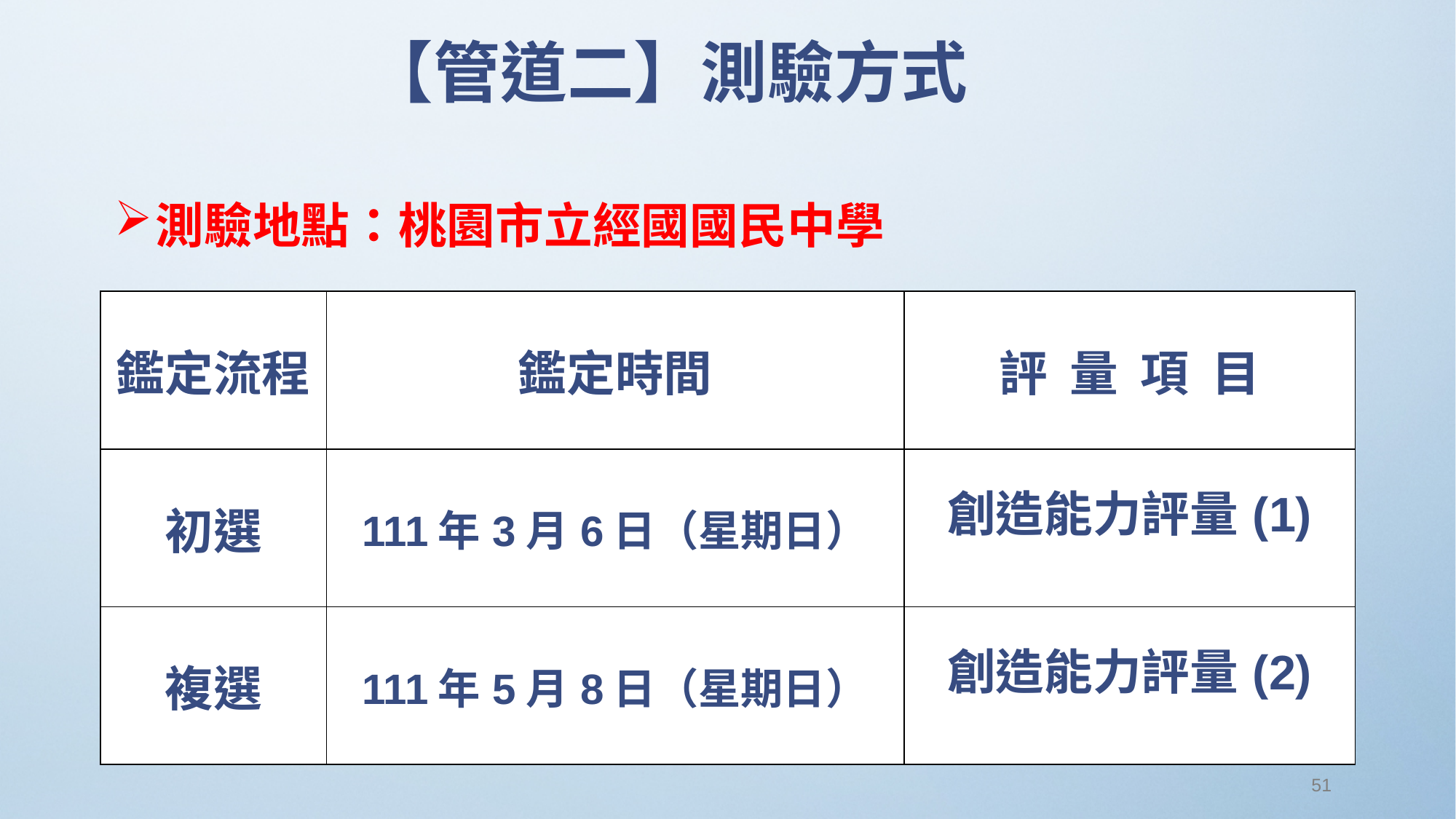

【管道二】測驗方式
測驗地點：桃園市立經國國民中學
| 鑑定流程 | 鑑定時間 | 評 量 項 目 |
| --- | --- | --- |
| 初選 | 111年3月6日（星期日） | 創造能力評量(1) |
| 複選 | 111年5月8日（星期日） | 創造能力評量(2) |
51